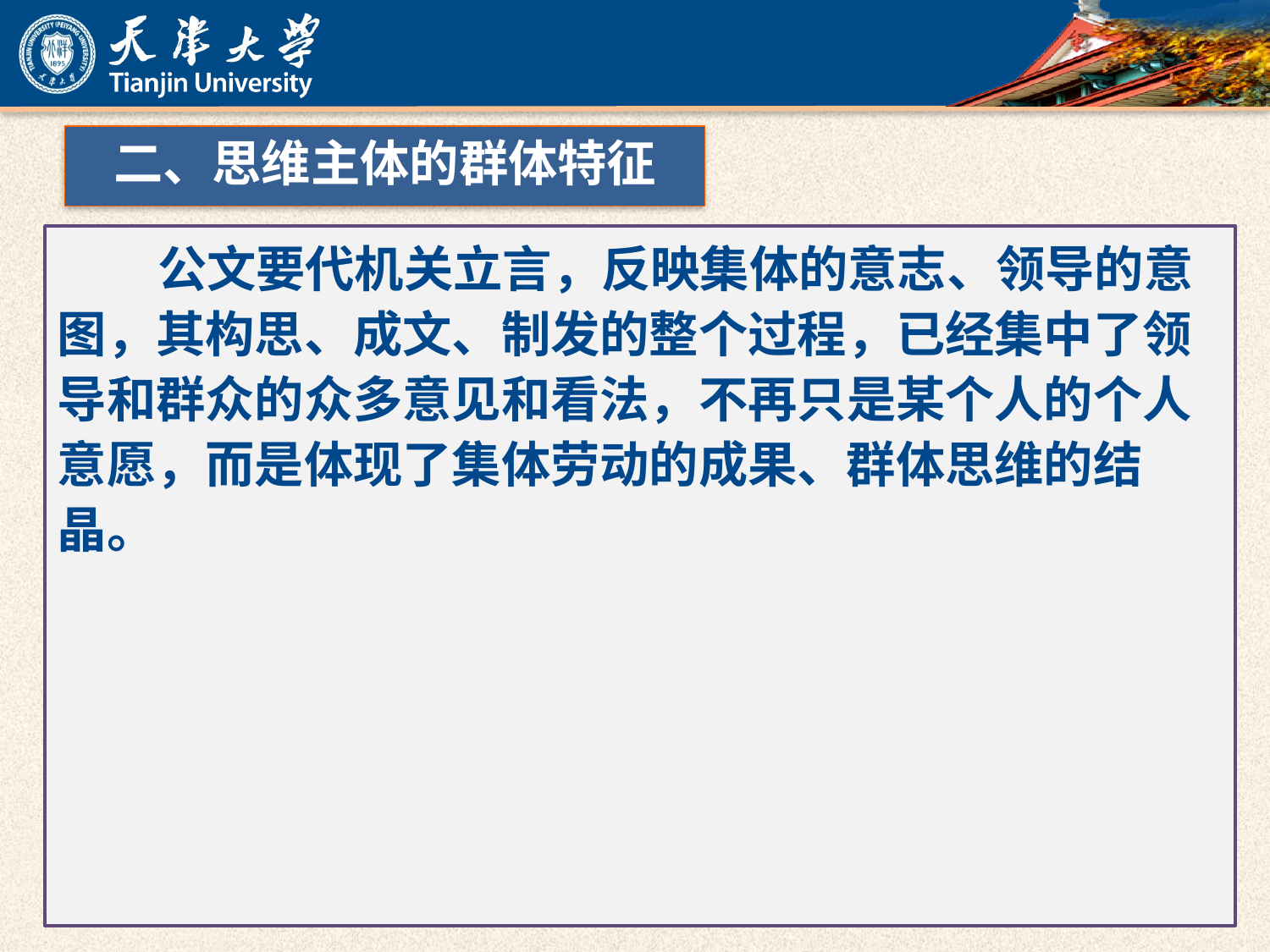

二、思维主体的群体特征
公文要代机关立言，反映集体的意志、领导的意图，其构思、成文、制发的整个过程，已经集中了领导和群众的众多意见和看法，不再只是某个人的个人意愿，而是体现了集体劳动的成果、群体思维的结晶。